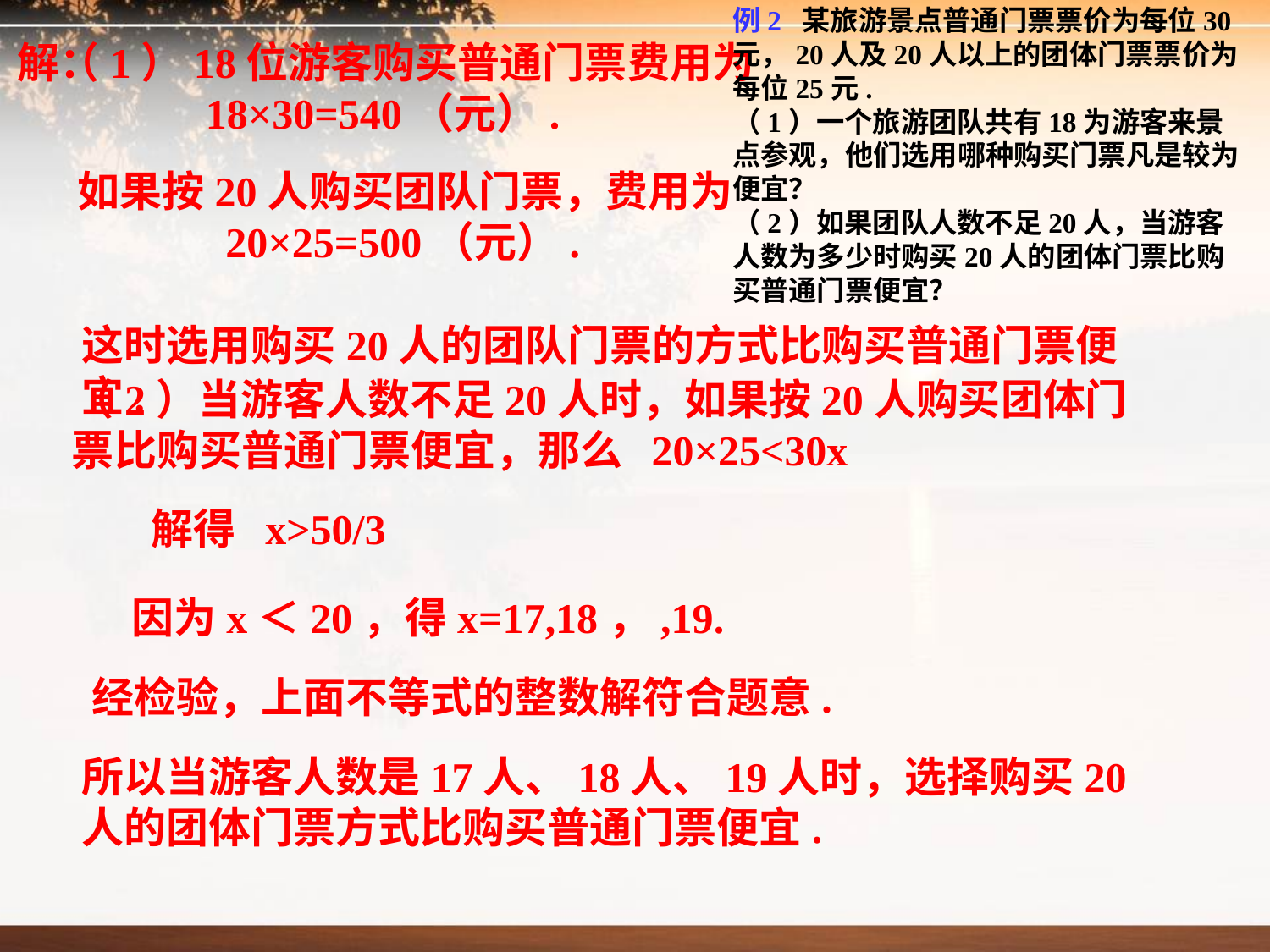

例2  某旅游景点普通门票票价为每位30元，20人及20人以上的团体门票票价为每位25元.
（1）一个旅游团队共有18为游客来景点参观，他们选用哪种购买门票凡是较为便宜？
（2）如果团队人数不足20人，当游客人数为多少时购买20人的团体门票比购买普通门票便宜？
解：
（1）18位游客购买普通门票费用为
              18×30=540（元）.
如果按20人购买团队门票，费用为
              20×25=500（元）.
这时选用购买20人的团队门票的方式比购买普通门票便宜.
（2）当游客人数不足20人时，如果按20人购买团体门票比购买普通门票便宜，那么  20×25<30x
解得  x>50/3
因为x＜20，得x=17,18，,19.
经检验，上面不等式的整数解符合题意.
所以当游客人数是17人、18人、19人时，选择购买20人的团体门票方式比购买普通门票便宜.